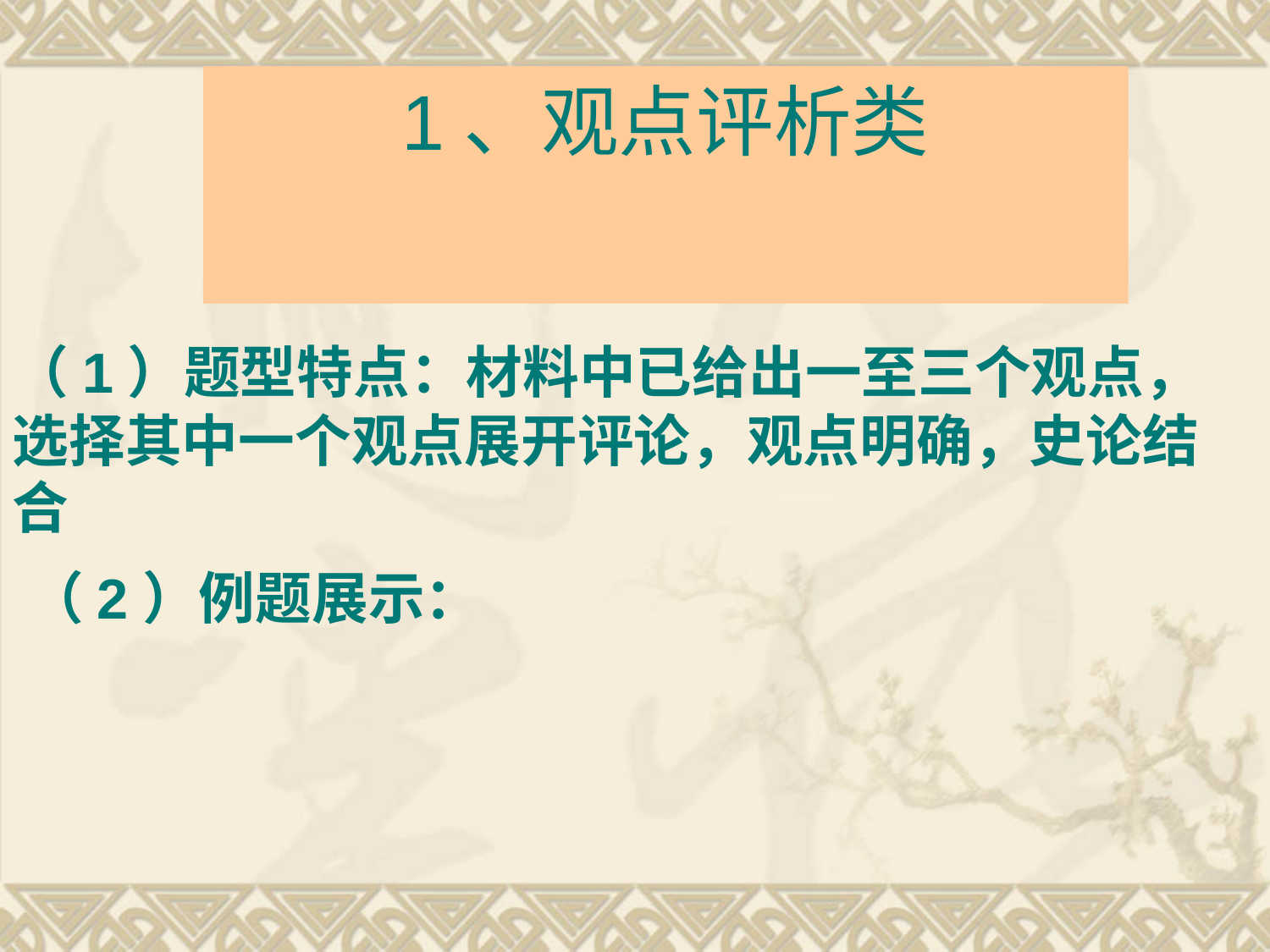

1、观点评析类

（1）题型特点：材料中已给出一至三个观点，选择其中一个观点展开评论，观点明确，史论结合

（2）例题展示：